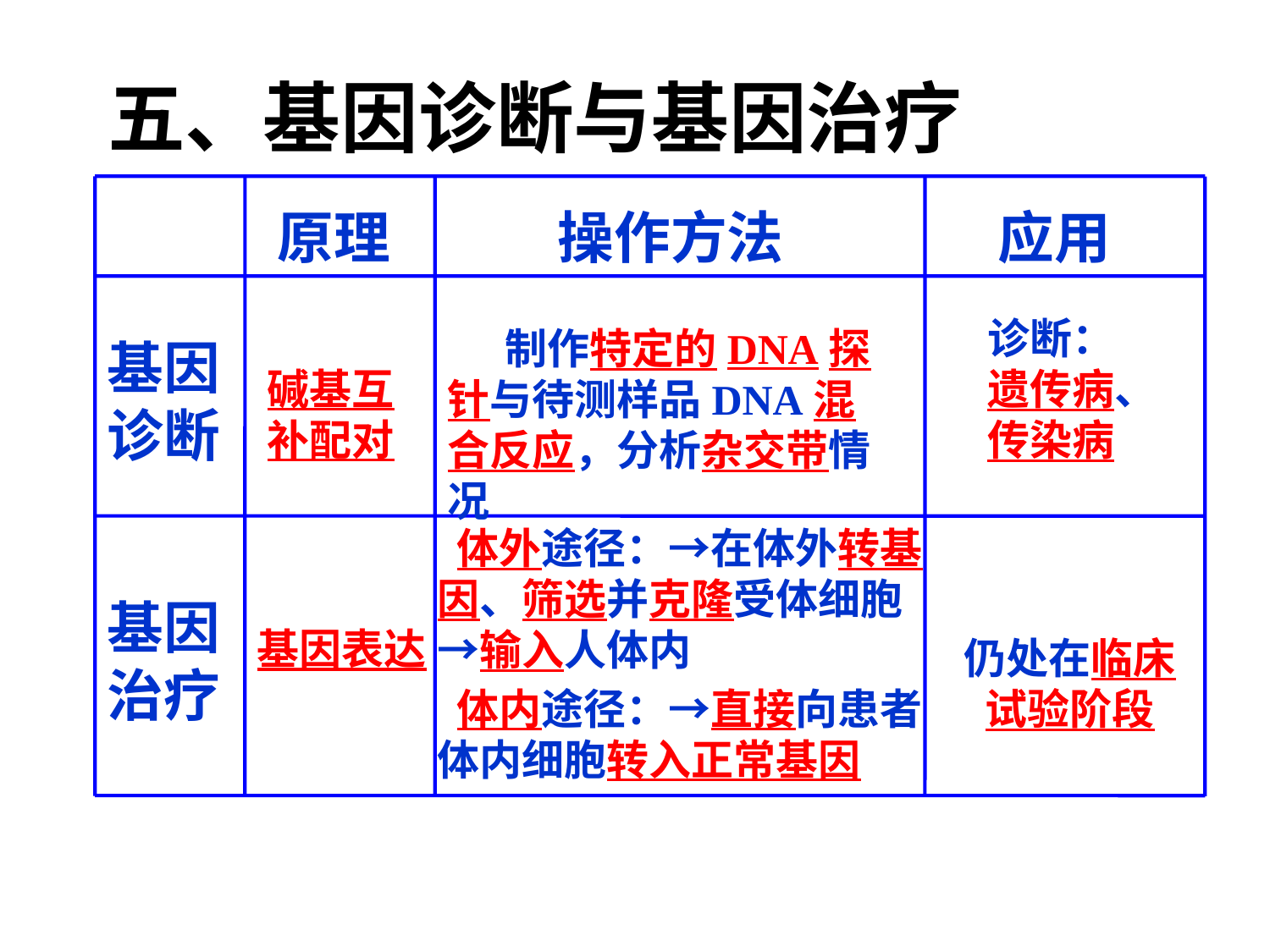

# 五、基因诊断与基因治疗

原理
操作方法
应用
诊断： 遗传病、传染病
     制作特定的DNA探针与待测样品DNA混合反应，分析杂交带情况
基因诊断
碱基互 补配对
 体外途径：→在体外转基因、筛选并克隆受体细胞→输入人体内
基因治疗
基因表达
仍处在临床试验阶段
 体内途径：→直接向患者体内细胞转入正常基因